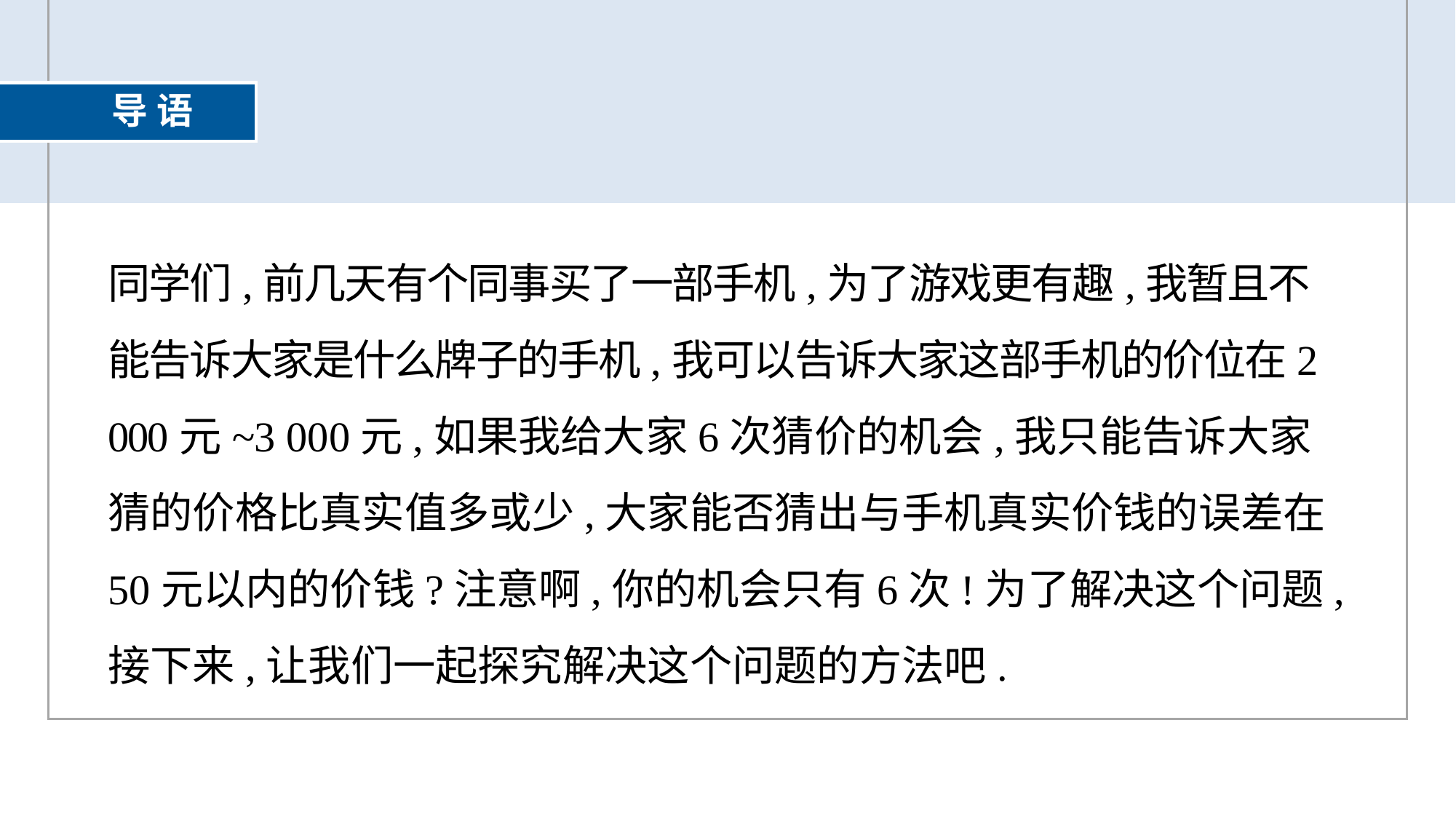

导 语

同学们,前几天有个同事买了一部手机,为了游戏更有趣,我暂且不能告诉大家是什么牌子的手机,我可以告诉大家这部手机的价位在2 000元~3 000元,如果我给大家6次猜价的机会,我只能告诉大家猜的价格比真实值多或少,大家能否猜出与手机真实价钱的误差在50元以内的价钱?注意啊,你的机会只有6次!为了解决这个问题,接下来,让我们一起探究解决这个问题的方法吧.